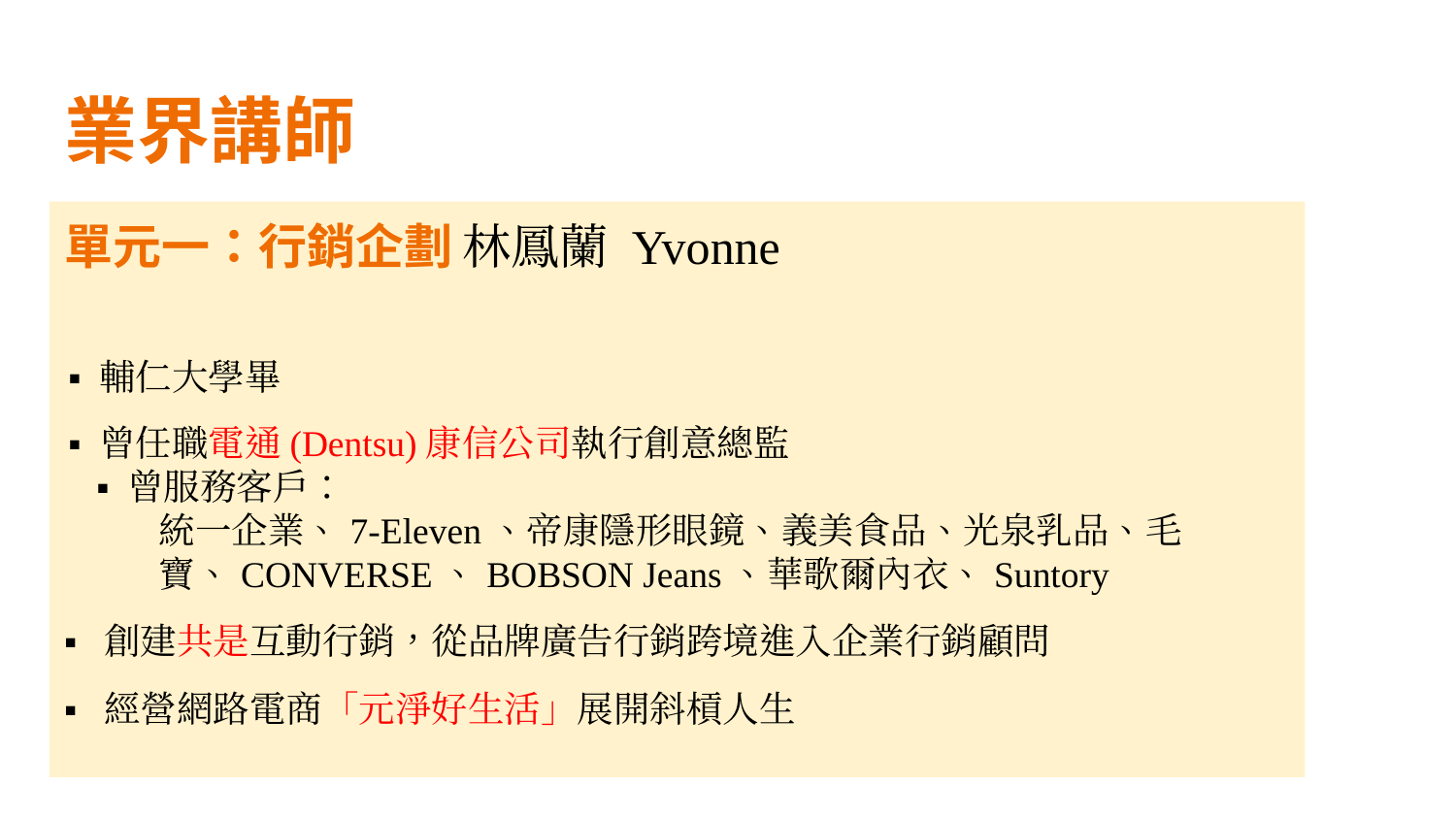

# 業界講師
單元一：行銷企劃 林鳳蘭 Yvonne

▪ 輔仁大學畢
▪ 曾任職電通(Dentsu)康信公司執行創意總監
▪ 曾服務客戶：
統一企業、7-Eleven、帝康隱形眼鏡、義美食品、光泉乳品、毛寶、CONVERSE、BOBSON Jeans、華歌爾內衣、Suntory
▪  創建共是互動行銷，從品牌廣告行銷跨境進入企業行銷顧問
▪  經營網路電商「元淨好生活」展開斜槓人生